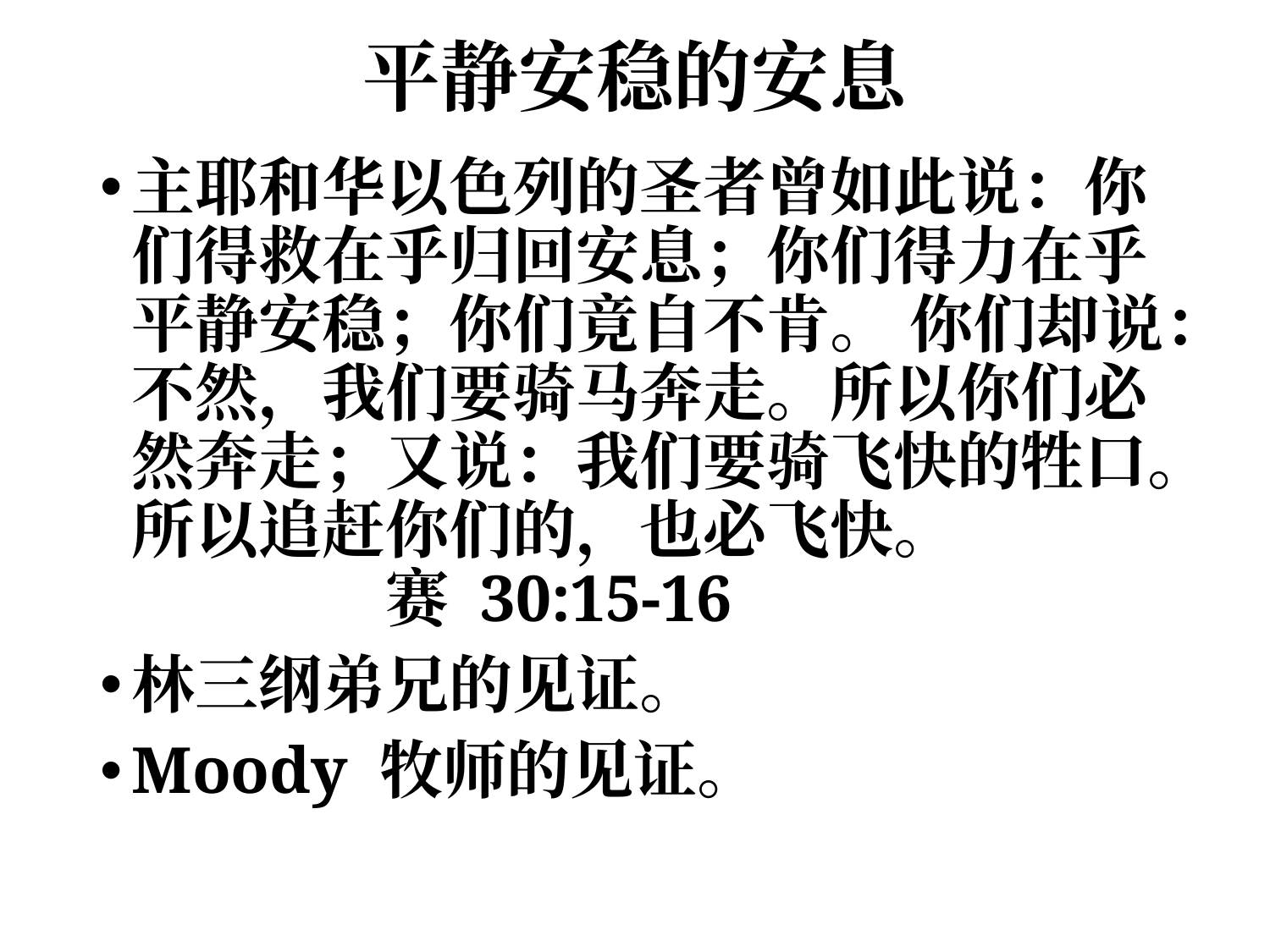

# 平静安稳的安息
主耶和华以色列的圣者曾如此说：你们得救在乎归回安息；你们得力在乎平静安稳；你们竟自不肯。 你们却说：不然，我们要骑马奔走。所以你们必然奔走；又说：我们要骑飞快的牲口。所以追赶你们的，也必飞快。 				赛 30:15-16
林三纲弟兄的见证。
Moody 牧师的见证。